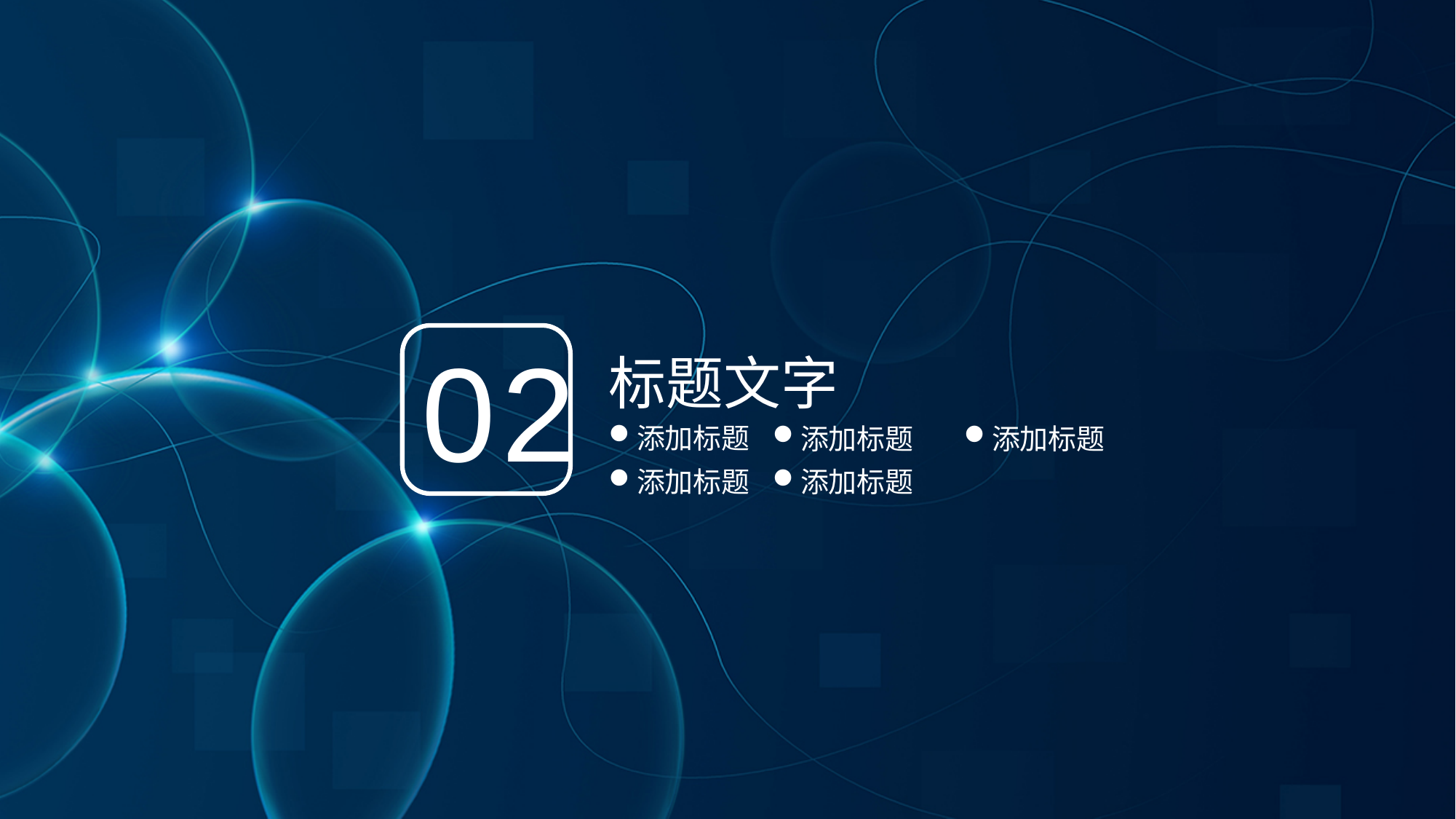

标题文字

02
添加标题
添加标题
添加标题
添加标题
添加标题